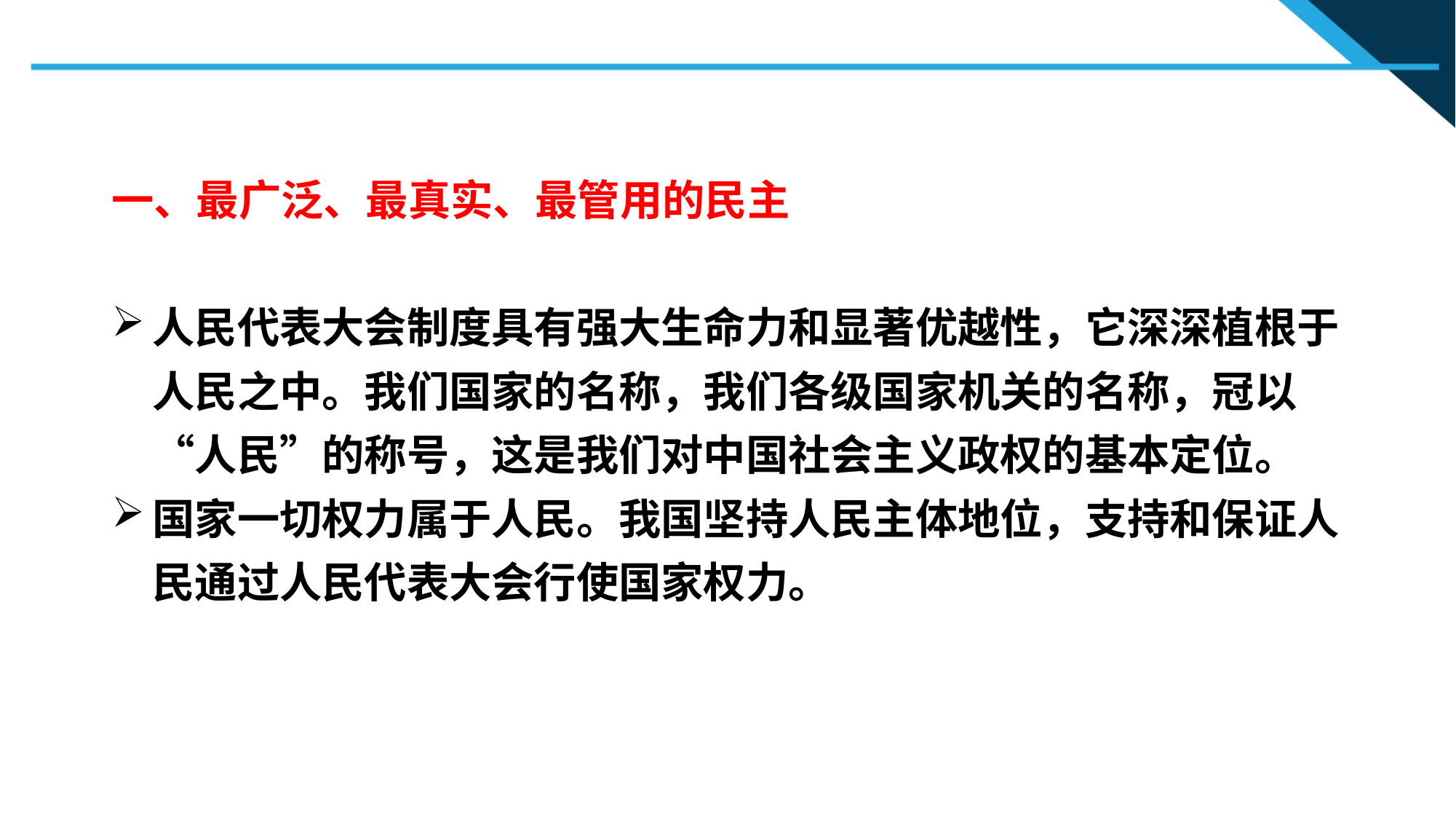

一、最广泛、最真实、最管用的民主

人民代表大会制度具有强大生命力和显著优越性，它深深植根于人民之中。我们国家的名称，我们各级国家机关的名称，冠以“人民”的称号，这是我们对中国社会主义政权的基本定位。
国家一切权力属于人民。我国坚持人民主体地位，支持和保证人民通过人民代表大会行使国家权力。